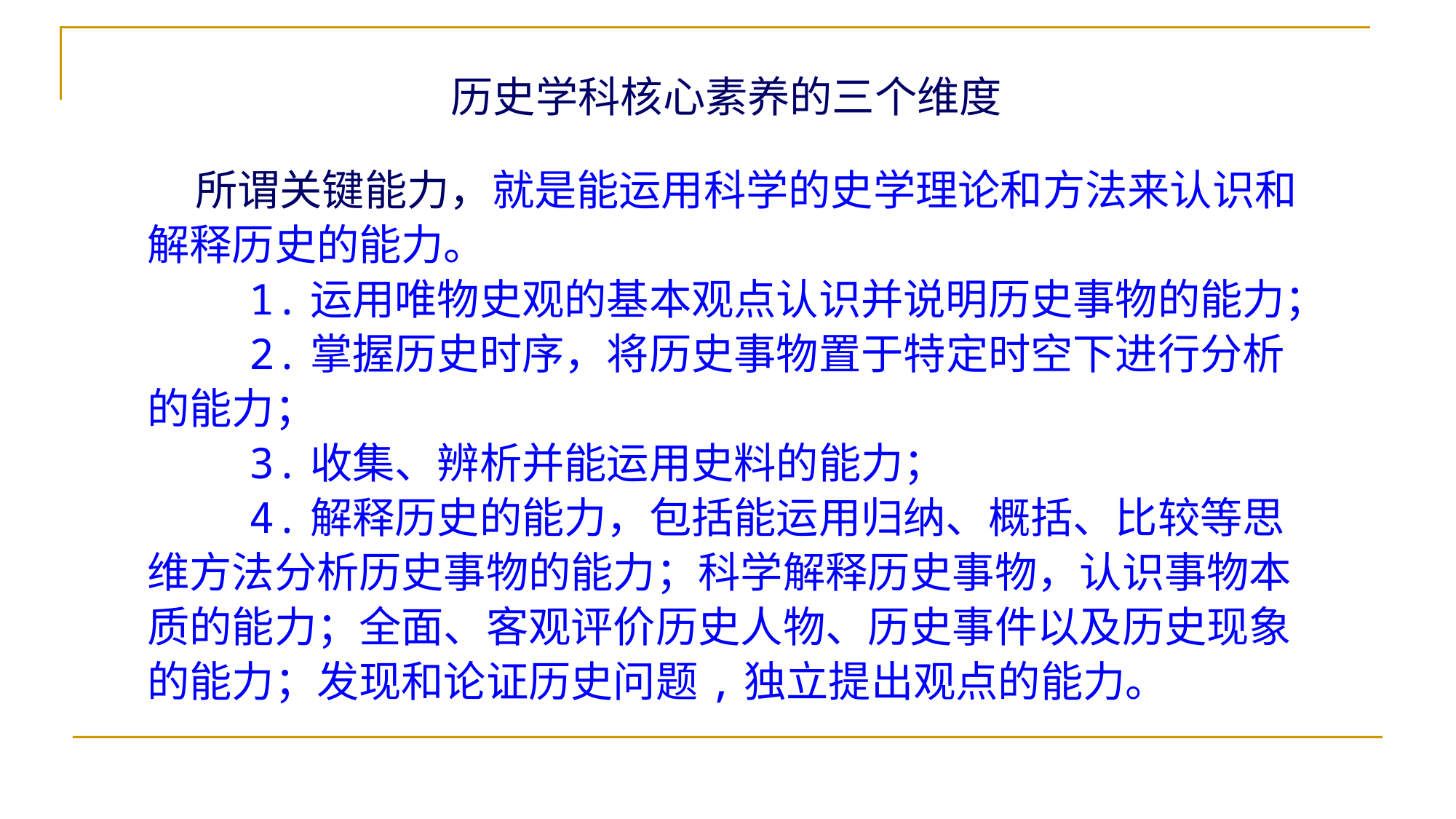

历史学科核心素养的三个维度
    所谓关键能力，就是能运用科学的史学理论和方法来认识和解释历史的能力。
    1.运用唯物史观的基本观点认识并说明历史事物的能力；
    2.掌握历史时序，将历史事物置于特定时空下进行分析的能力；
    3.收集、辨析并能运用史料的能力；
    4.解释历史的能力，包括能运用归纳、概括、比较等思维方法分析历史事物的能力；科学解释历史事物，认识事物本质的能力；全面、客观评价历史人物、历史事件以及历史现象的能力；发现和论证历史问题,独立提出观点的能力。